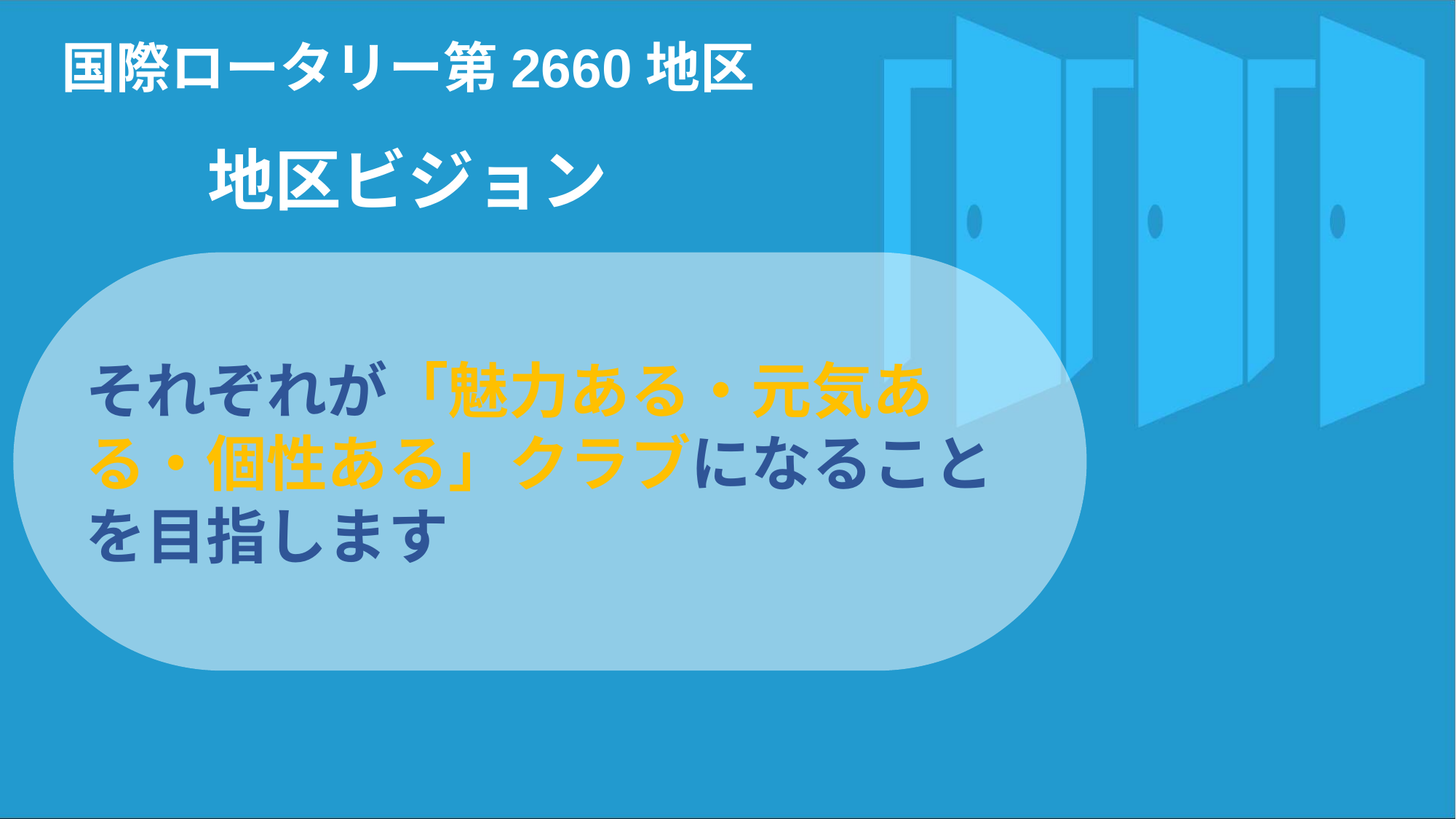

国際ロータリー第2660地区
地区ビジョン
それぞれが「魅力ある・元気ある・個性ある」クラブになることを目指します